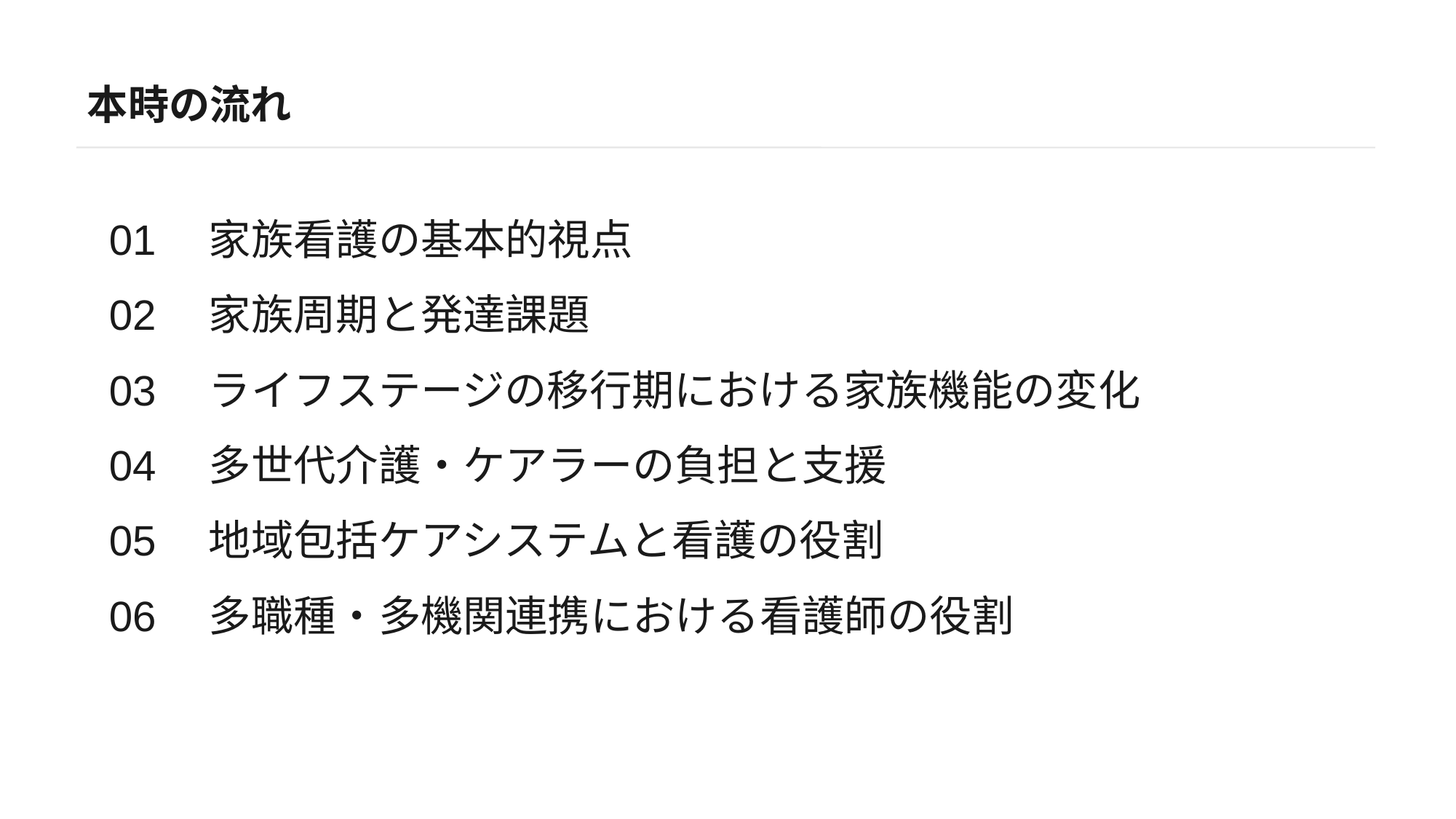

本時の流れ

01　家族看護の基本的視点
02　家族周期と発達課題
03　ライフステージの移行期における家族機能の変化
04　多世代介護・ケアラーの負担と支援
05　地域包括ケアシステムと看護の役割
06　多職種・多機関連携における看護師の役割